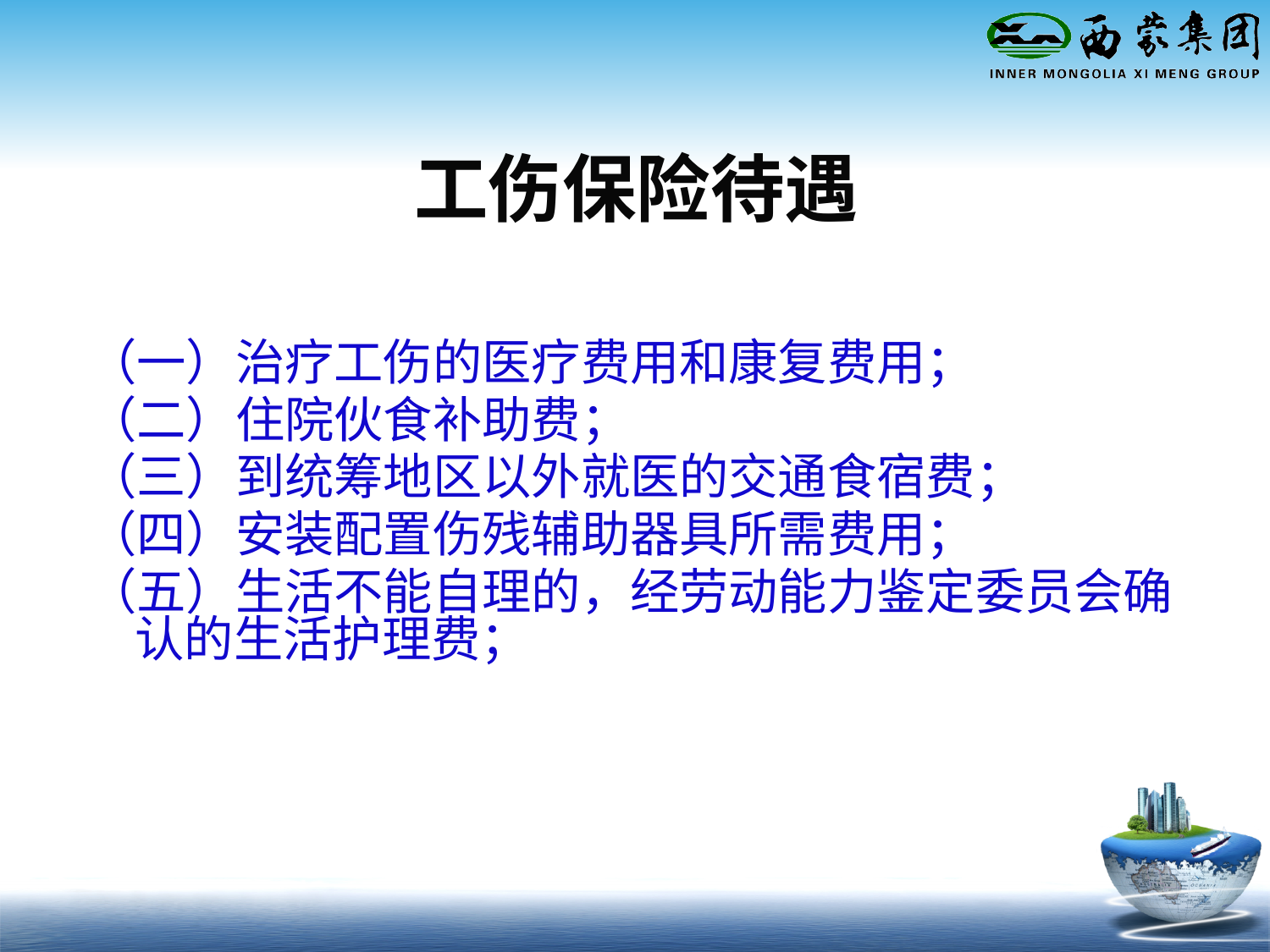

工伤保险待遇
（一）治疗工伤的医疗费用和康复费用；
（二）住院伙食补助费；
（三）到统筹地区以外就医的交通食宿费；
（四）安装配置伤残辅助器具所需费用；
（五）生活不能自理的，经劳动能力鉴定委员会确认的生活护理费；